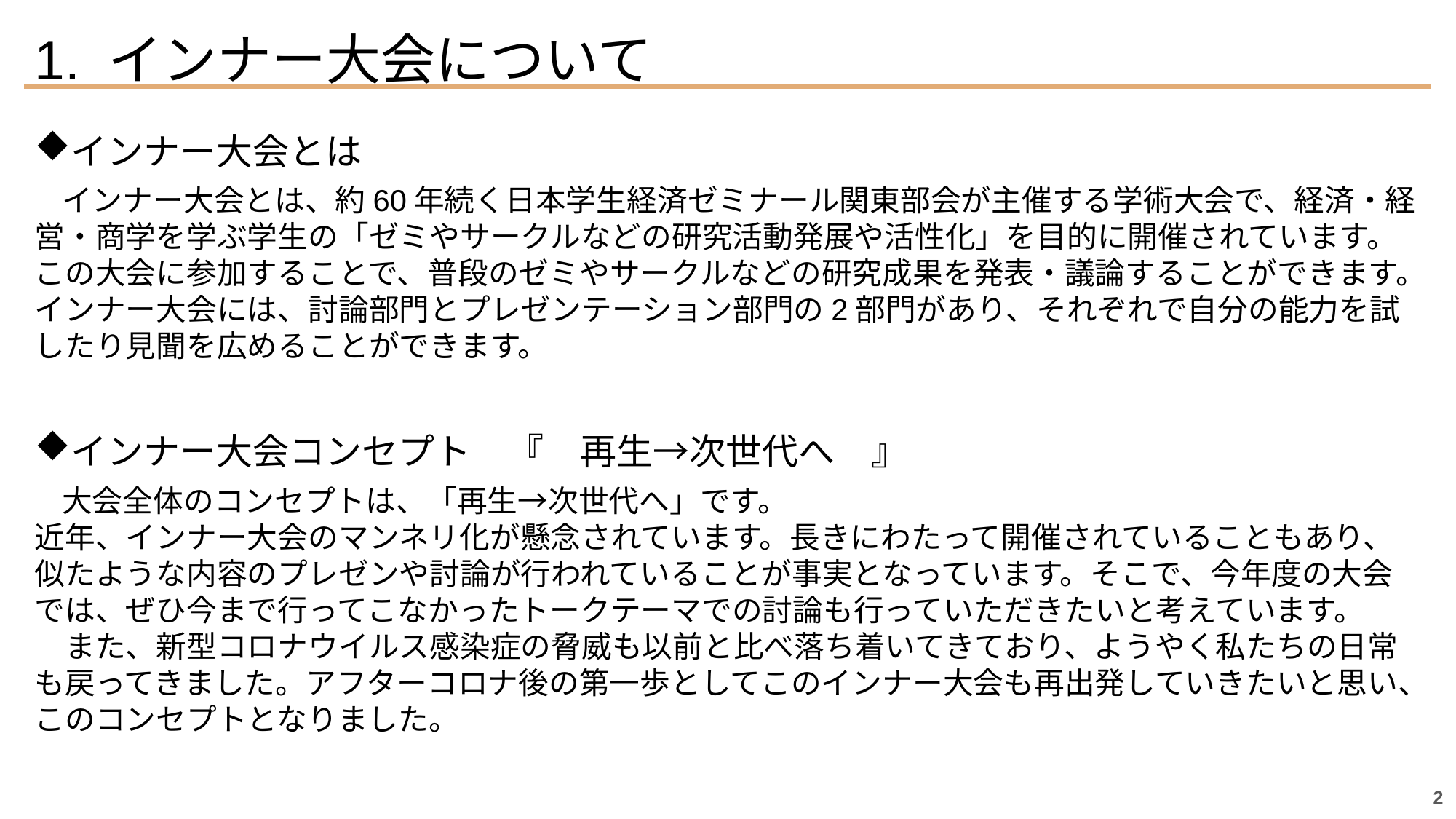

1. インナー大会について
インナー大会とは
　インナー大会とは、約60年続く日本学生経済ゼミナール関東部会が主催する学術大会で、経済・経営・商学を学ぶ学生の「ゼミやサークルなどの研究活動発展や活性化」を目的に開催されています。この大会に参加することで、普段のゼミやサークルなどの研究成果を発表・議論することができます。インナー大会には、討論部門とプレゼンテーション部門の2部門があり、それぞれで自分の能力を試したり見聞を広めることができます。
インナー大会コンセプト　『　再生→次世代へ　』
　大会全体のコンセプトは、「再生→次世代へ」です。
近年、インナー大会のマンネリ化が懸念されています。長きにわたって開催されていることもあり、似たような内容のプレゼンや討論が行われていることが事実となっています。そこで、今年度の大会では、ぜひ今まで行ってこなかったトークテーマでの討論も行っていただきたいと考えています。
　また、新型コロナウイルス感染症の脅威も以前と比べ落ち着いてきており、ようやく私たちの日常も戻ってきました。アフターコロナ後の第一歩としてこのインナー大会も再出発していきたいと思い、このコンセプトとなりました。
2